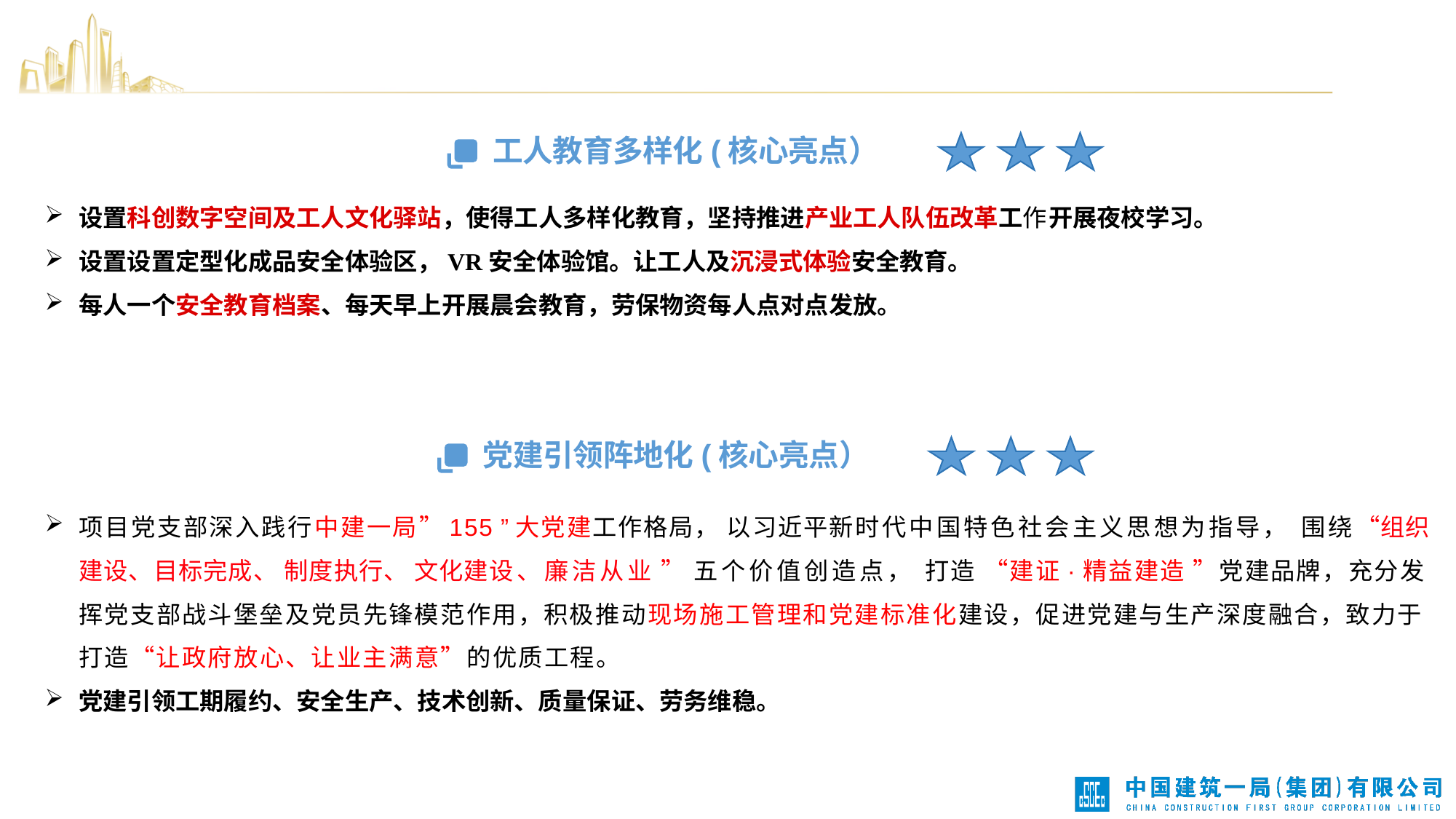

工人教育多样化(核心亮点）

设置科创数字空间及工人文化驿站，使得工人多样化教育，坚持推进产业工人队伍改革工作开展夜校学习。
设置设置定型化成品安全体验区，VR安全体验馆。让工人及沉浸式体验安全教育。
每人一个安全教育档案、每天早上开展晨会教育，劳保物资每人点对点发放。

 党建引领阵地化(核心亮点）

项目党支部深入践行中建一局 ”155 ”大党建工作格局， 以习近平新时代中国特色社会主义思想为指导， 围绕“组织建设、目标完成、 制度执行、 文化建设、廉洁从业 ” 五个价值创造点， 打造 “建证·精益建造 ”党建品牌，充分发挥党支部战斗堡垒及党员先锋模范作用，积极推动现场施工管理和党建标准化建设，促进党建与生产深度融合，致力于打造“让政府放心、让业主满意”的优质工程。
党建引领工期履约、安全生产、技术创新、质量保证、劳务维稳。